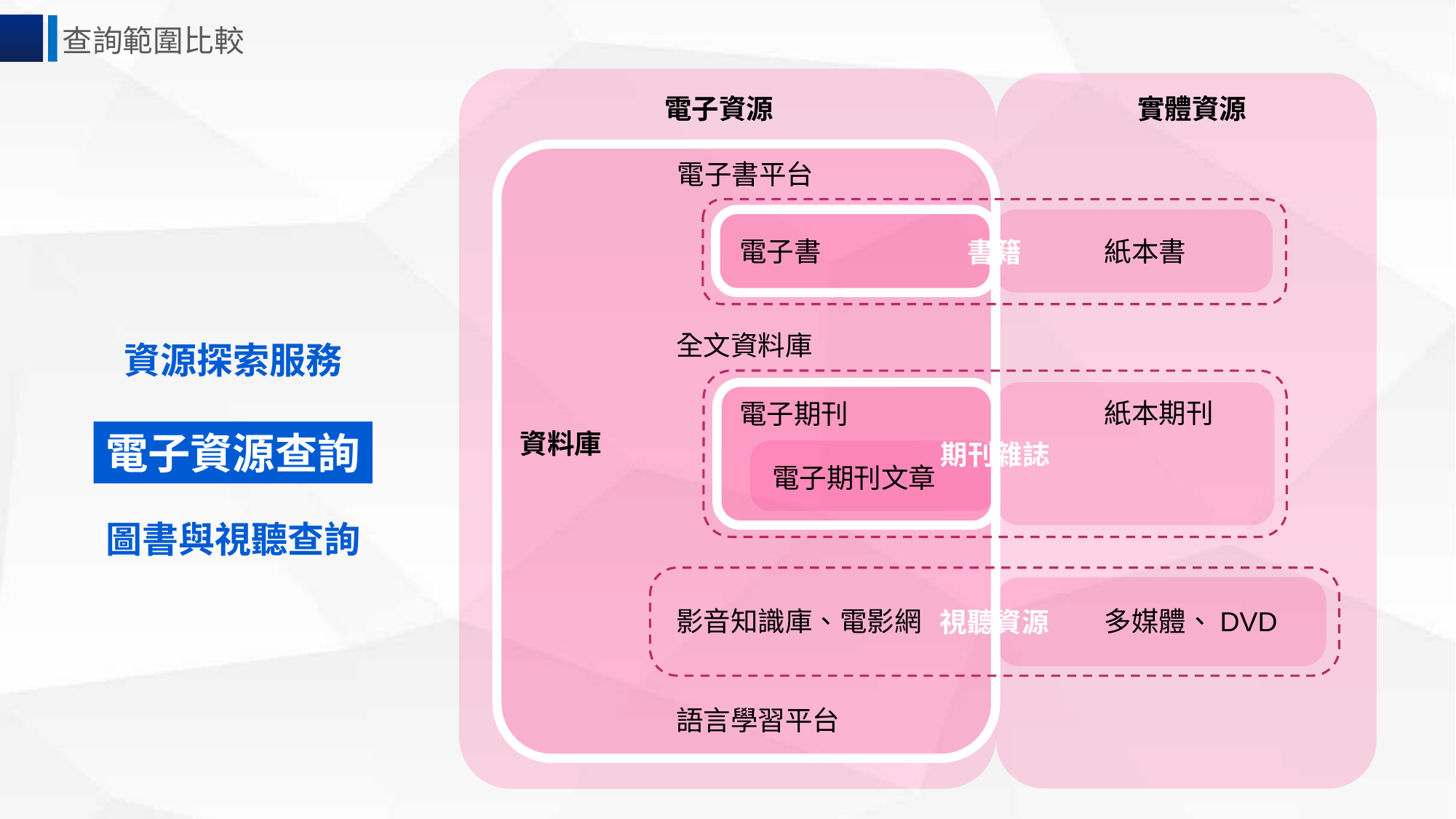

資源探索服務可查館藏目錄，但內容是批次處理倒入的，所以會有時間差，可能有部份新書查不到。（但有出現部份華藝電子書本館未採購仍可查到。）主要介紹可搜尋到單篇全文資源。
查詢範圍比較

電子資源
實體資源

電子書平台
書籍

電子書
紙本書
全文資料庫
資源探索服務
期刊雜誌

紙本期刊
電子期刊
資料庫
電子資源查詢

電子期刊文章
圖書與視聽查詢
視聽資源

影音知識庫、電影網
多媒體、DVD
語言學習平台